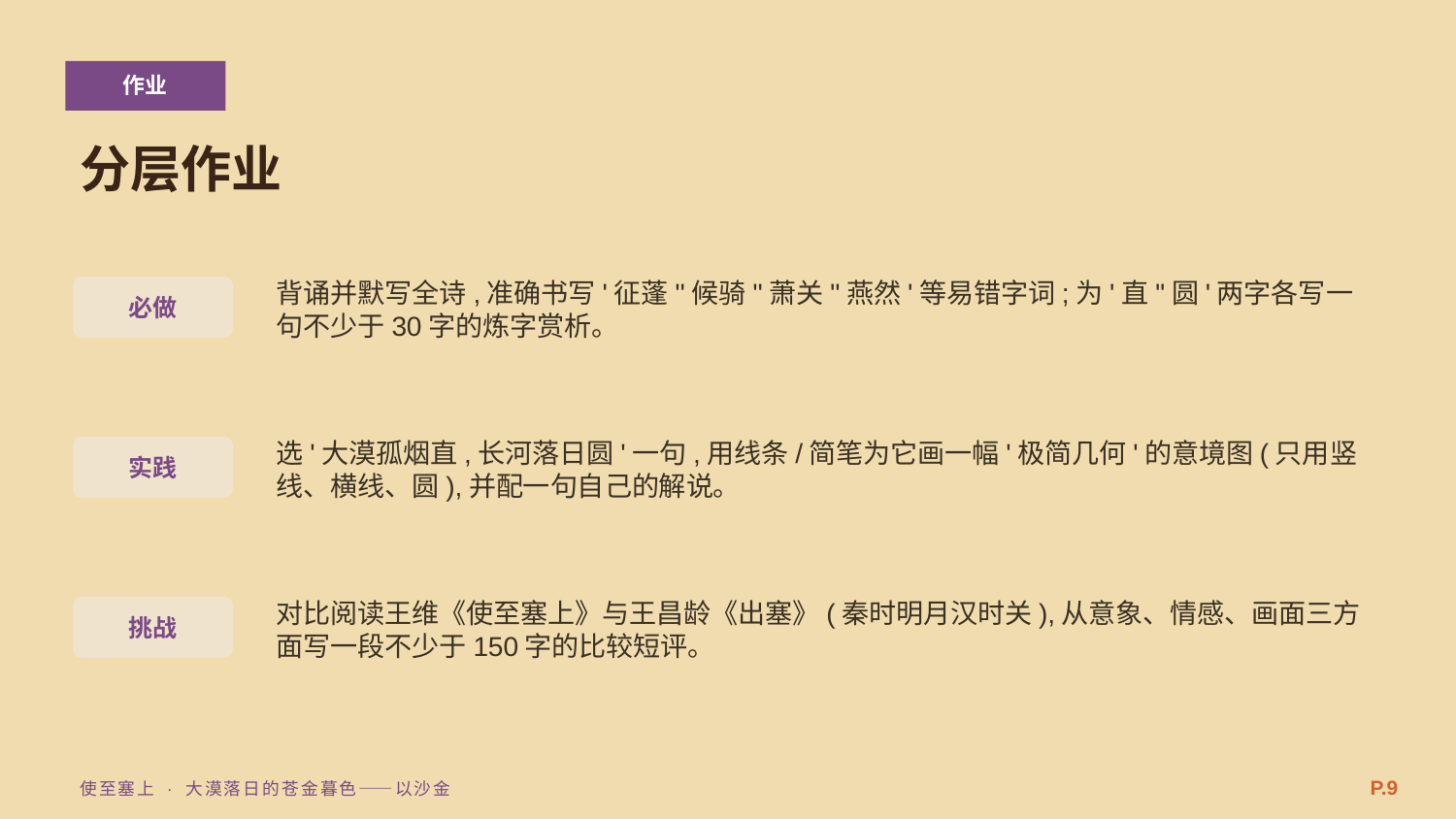

作业

分层作业
背诵并默写全诗,准确书写'征蓬''候骑''萧关''燕然'等易错字词;为'直''圆'两字各写一句不少于30字的炼字赏析。
必做

选'大漠孤烟直,长河落日圆'一句,用线条/简笔为它画一幅'极简几何'的意境图(只用竖线、横线、圆),并配一句自己的解说。
实践

对比阅读王维《使至塞上》与王昌龄《出塞》(秦时明月汉时关),从意象、情感、画面三方面写一段不少于150字的比较短评。
挑战

P.9
使至塞上 · 大漠落日的苍金暮色——以沙金